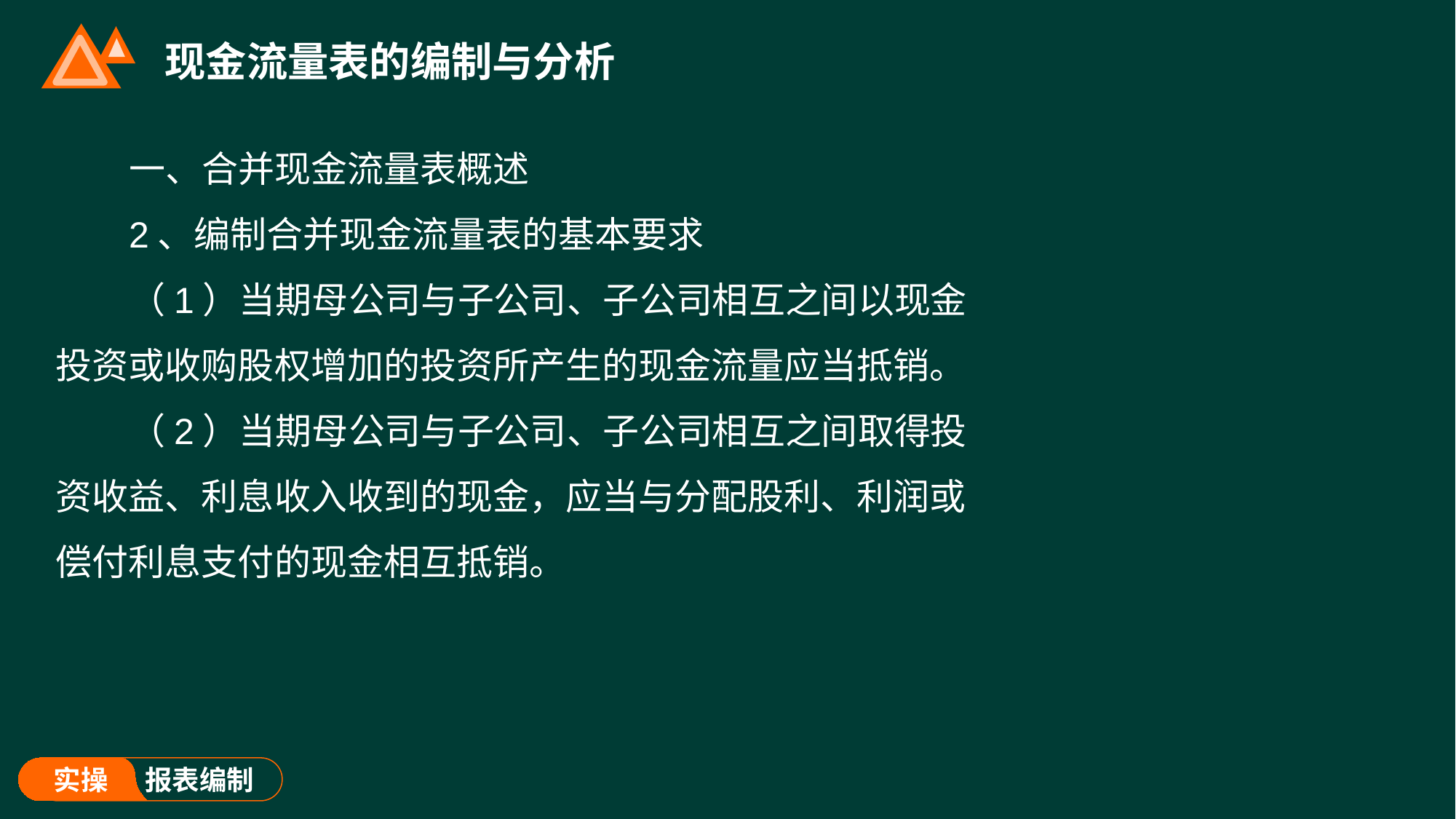

# 现金流量表的编制与分析
一、合并现金流量表概述
2、编制合并现金流量表的基本要求
（1）当期母公司与子公司、子公司相互之间以现金投资或收购股权增加的投资所产生的现金流量应当抵销。
（2）当期母公司与子公司、子公司相互之间取得投资收益、利息收入收到的现金，应当与分配股利、利润或偿付利息支付的现金相互抵销。